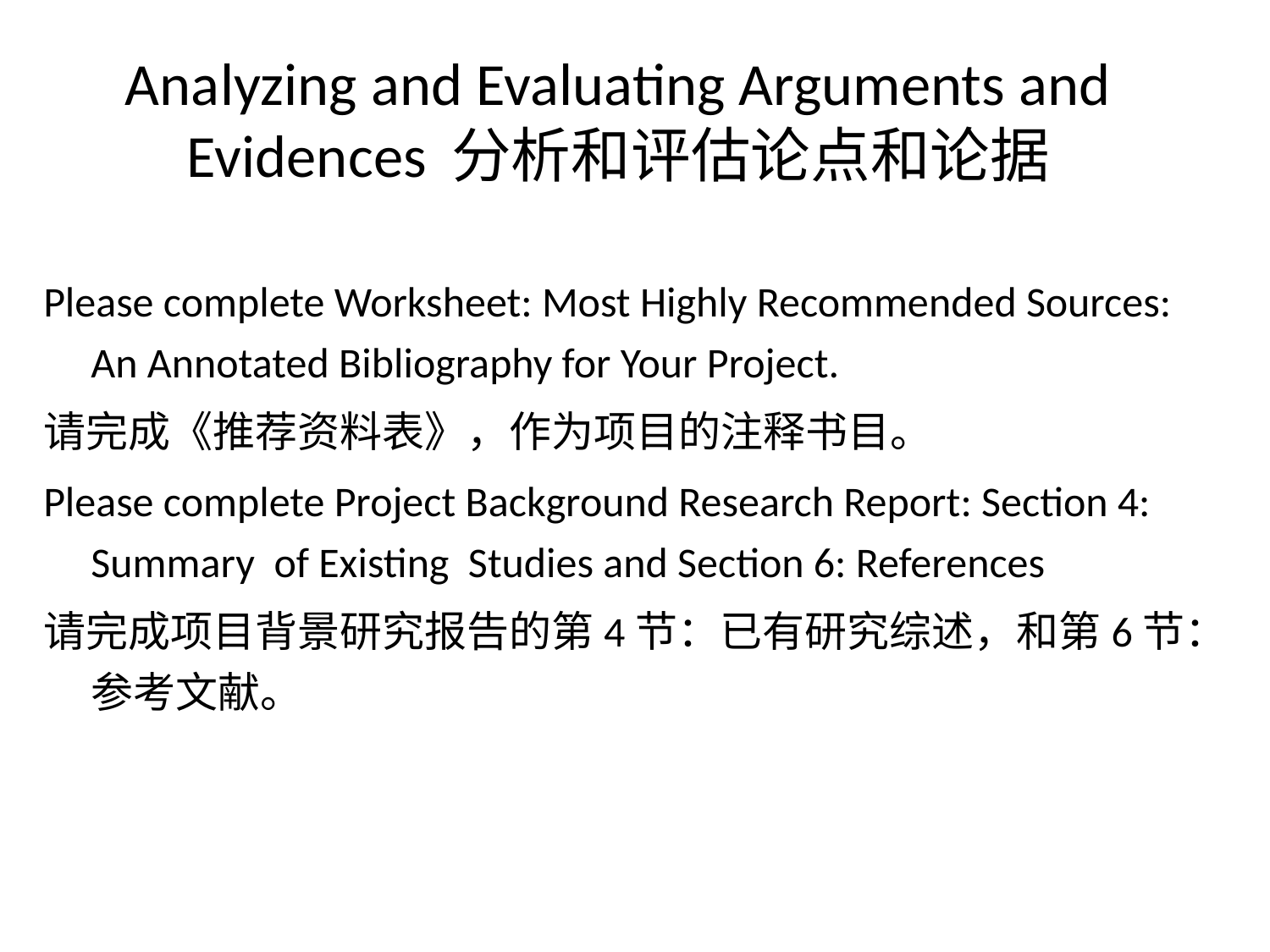

# Analyzing and Evaluating Arguments and Evidences 分析和评估论点和论据
Please complete Worksheet: Most Highly Recommended Sources: An Annotated Bibliography for Your Project.
请完成《推荐资料表》，作为项目的注释书目。
Please complete Project Background Research Report: Section 4: Summary  of Existing  Studies and Section 6: References
请完成项目背景研究报告的第4节：已有研究综述，和第6节：参考文献。